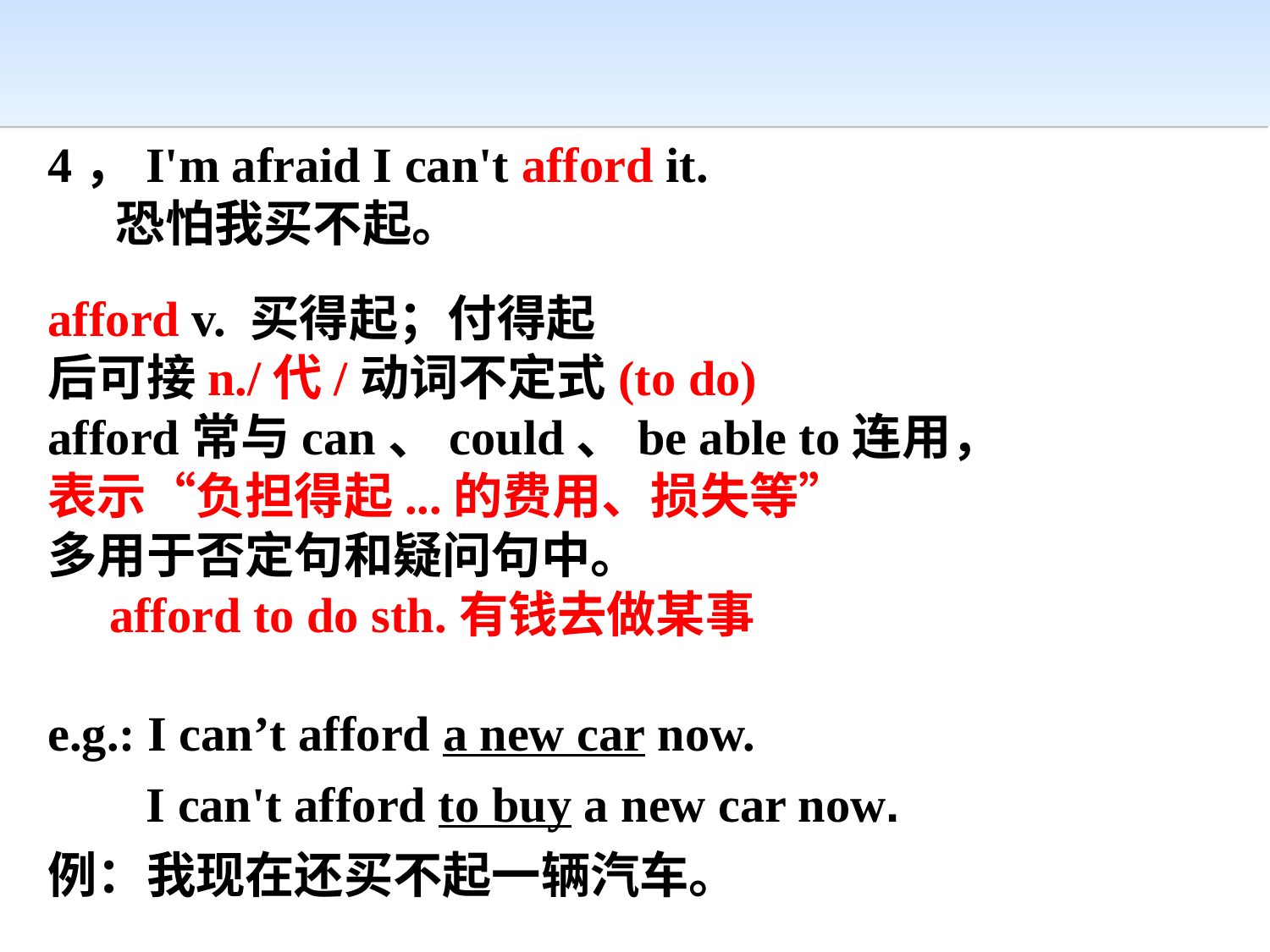

4，I'm afraid I can't afford it.
     恐怕我买不起。

afford v. 买得起；付得起
后可接n./代/动词不定式(to do)
afford常与can、could、be able to连用，
表示“负担得起...的费用、损失等”
多用于否定句和疑问句中。
     afford to do sth.有钱去做某事

e.g.: I can’t afford a new car now.
        I can't afford to buy a new car now.
例：我现在还买不起一辆汽车。